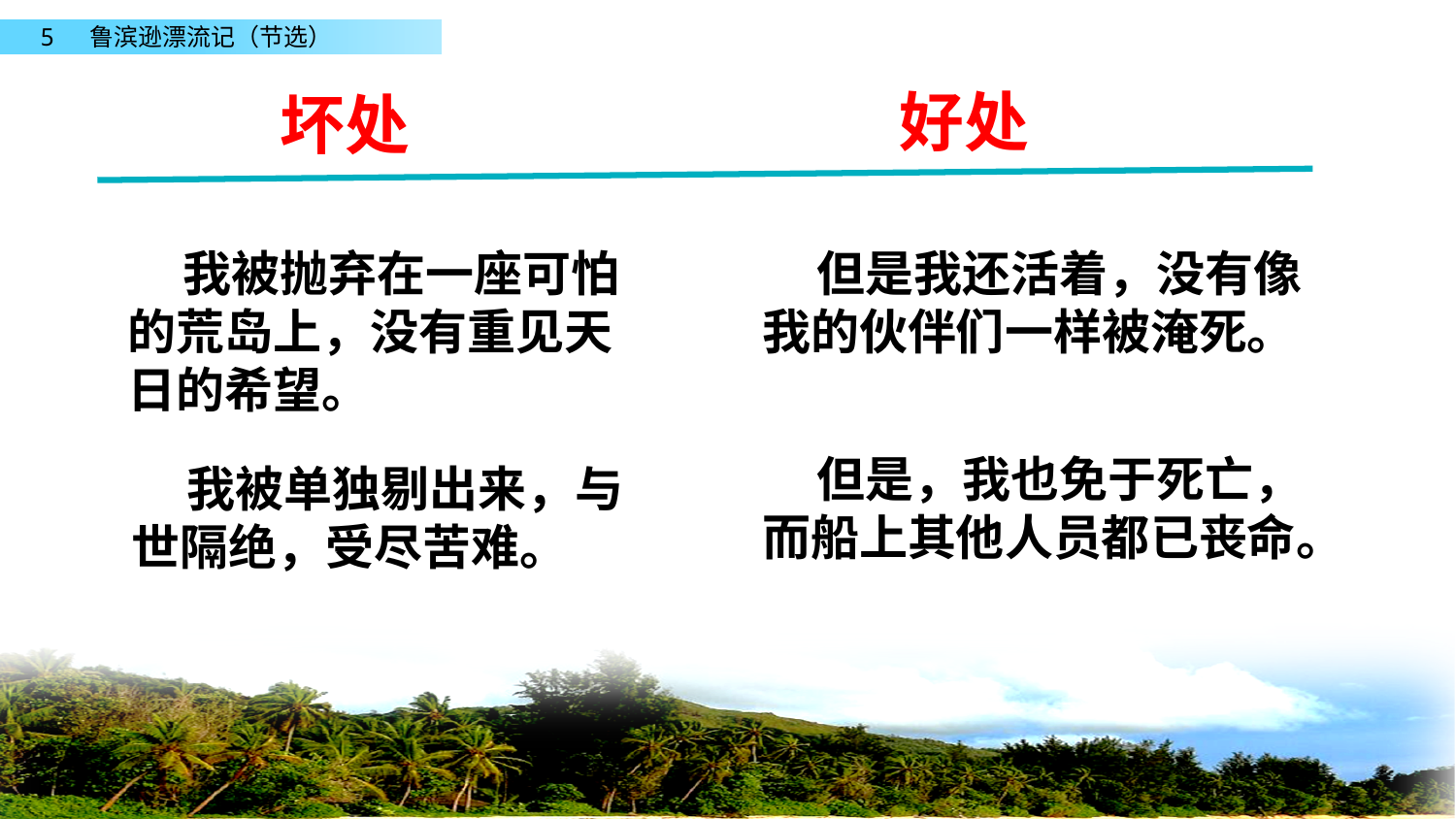

好处
坏处
    但是我还活着，没有像我的伙伴们一样被淹死。
    我被抛弃在一座可怕的荒岛上，没有重见天日的希望。
    但是，我也免于死亡，而船上其他人员都已丧命。
    我被单独剔出来，与世隔绝，受尽苦难。